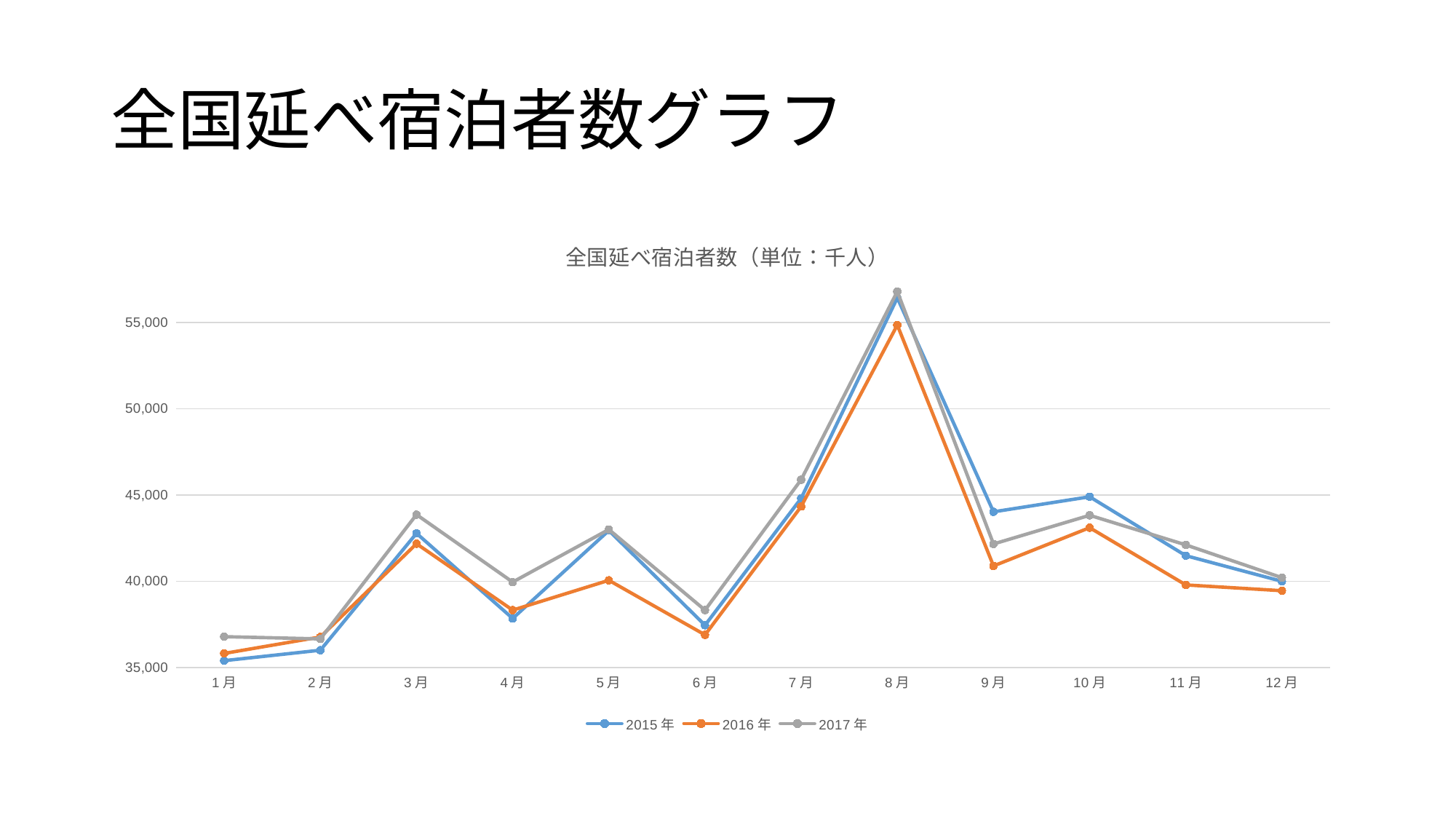

# 全国延べ宿泊者数グラフ

### Chart: 全国延べ宿泊者数（単位：千人）

| Category | 2015年 | 2016年 | 2017年 |
|---|---|---|---|
| 1月 | 35403.0 | 35821.0 | 36793.0 |
| 2月 | 36008.0 | 36775.0 | 36662.0 |
| 3月 | 42781.0 | 42178.0 | 43863.0 |
| 4月 | 37849.0 | 38330.0 | 39955.0 |
| 5月 | 42943.0 | 40057.0 | 43003.0 |
| 6月 | 37454.0 | 36896.0 | 38330.0 |
| 7月 | 44807.0 | 44332.0 | 45887.0 |
| 8月 | 56427.0 | 54851.0 | 56798.0 |
| 9月 | 44026.0 | 40891.0 | 42162.0 |
| 10月 | 44899.0 | 43107.0 | 43824.0 |
| 11月 | 41485.0 | 39792.0 | 42110.0 |
| 12月 | 39997.0 | 39454.0 | 40211.0 |